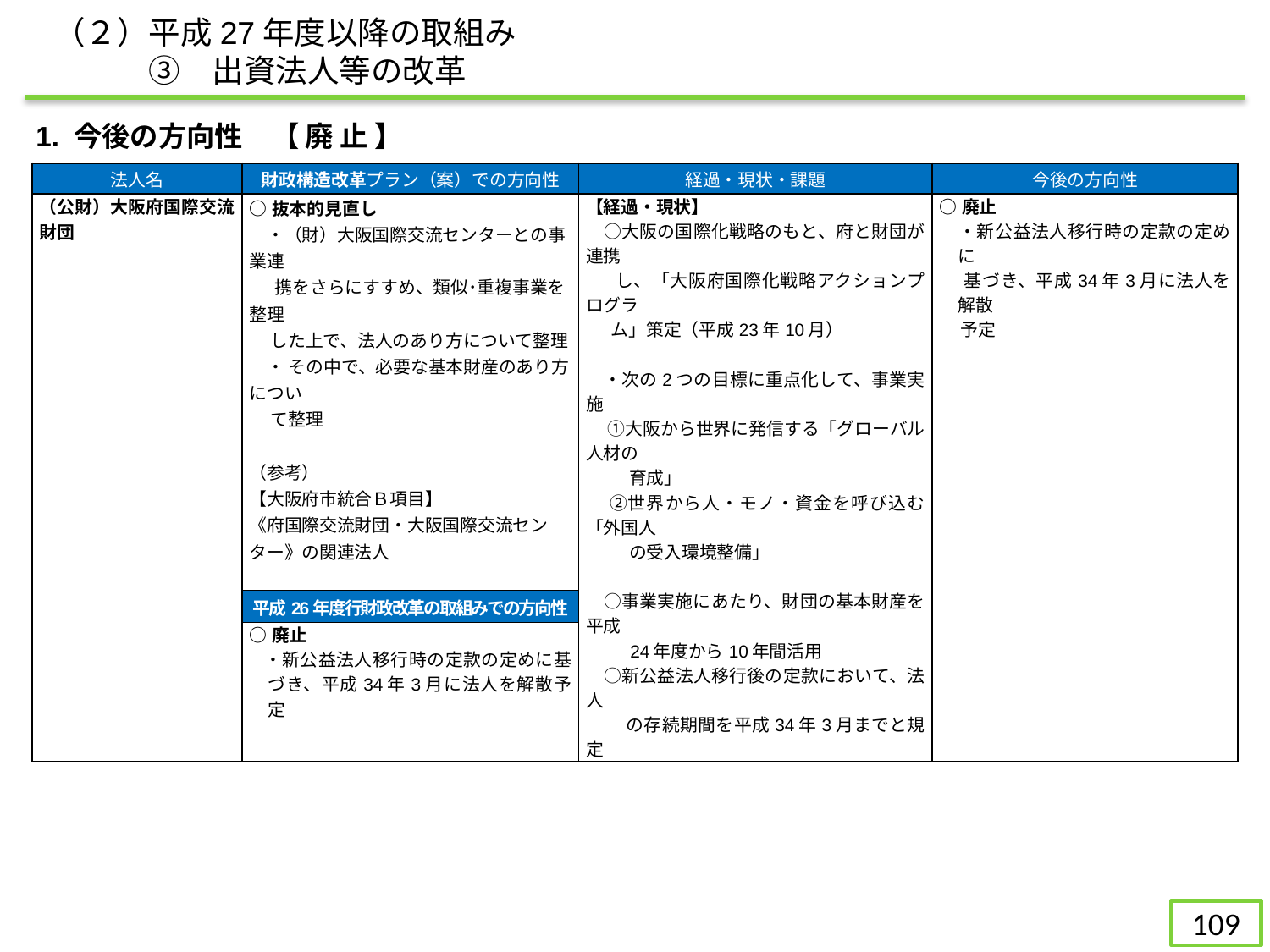

（２）平成27年度以降の取組み
　　　③　出資法人等の改革
1. 今後の方向性　【 廃 止 】
| 法人名 | 財政構造改革プラン（案）での方向性 | 経過・現状・課題 | 今後の方向性 |
| --- | --- | --- | --- |
| （公財）大阪府国際交流財団 | ○抜本的見直し 　・（財）大阪国際交流センターとの事業連 　 携をさらにすすめ、類似･重複事業を整理 した上で、法人のあり方について整理 　・ その中で、必要な基本財産のあり方につい て整理 （参考） 【大阪府市統合Ｂ項目】 《府国際交流財団・大阪国際交流センター》の関連法人 | 【経過・現状】 　○大阪の国際化戦略のもと、府と財団が連携 し、「大阪府国際化戦略アクションプログラ ム」策定（平成23年10月） 　・次の2つの目標に重点化して、事業実施 　 ①大阪から世界に発信する「グローバル人材の 　　 育成」 　 ②世界から人・モノ・資金を呼び込む「外国人 　 　 の受入環境整備」 　○事業実施にあたり、財団の基本財産を平成 　　 24年度から10年間活用 　○新公益法人移行後の定款において、法人 　　 の存続期間を平成34年3月までと規定 | ○廃止 ・新公益法人移行時の定款の定めに　 基づき、平成34年3月に法人を解散 予定 |
|  | 平成26年度行財政改革の取組みでの方向性 |  |  |
|  | ○廃止 ・新公益法人移行時の定款の定めに基づき、平成34年3月に法人を解散予定 |  |  |
|  |
| --- |
109